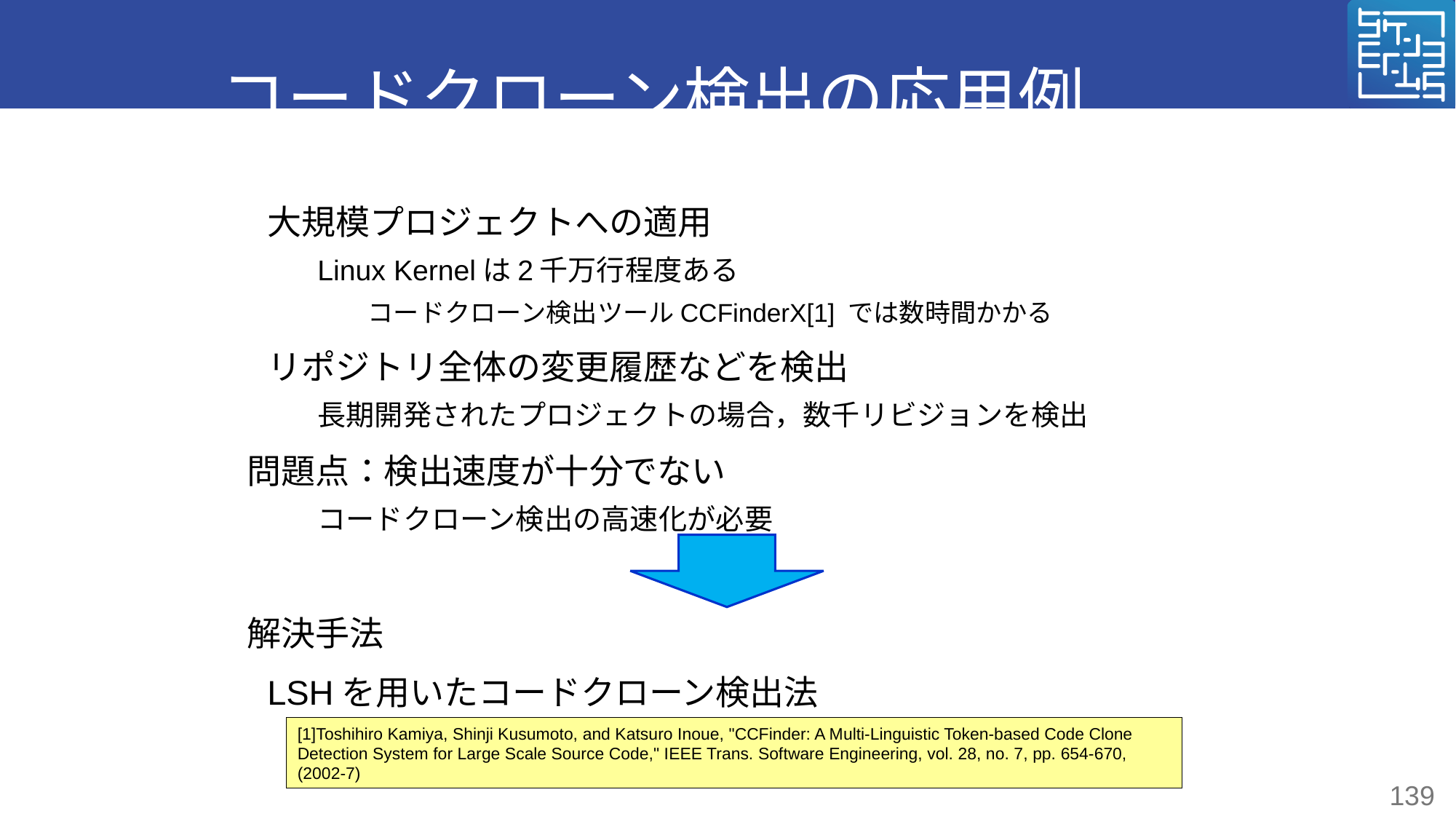

# コードクローン検出の応用例
大規模プロジェクトへの適用
Linux Kernelは2千万行程度ある
コードクローン検出ツールCCFinderX[1] では数時間かかる
リポジトリ全体の変更履歴などを検出
長期開発されたプロジェクトの場合，数千リビジョンを検出
問題点：検出速度が十分でない
コードクローン検出の高速化が必要

解決手法
LSHを用いたコードクローン検出法
ブロッククローン検出法

[1]Toshihiro Kamiya, Shinji Kusumoto, and Katsuro Inoue, "CCFinder: A Multi-Linguistic Token-based Code Clone Detection System for Large Scale Source Code," IEEE Trans. Software Engineering, vol. 28, no. 7, pp. 654-670, (2002-7)
139